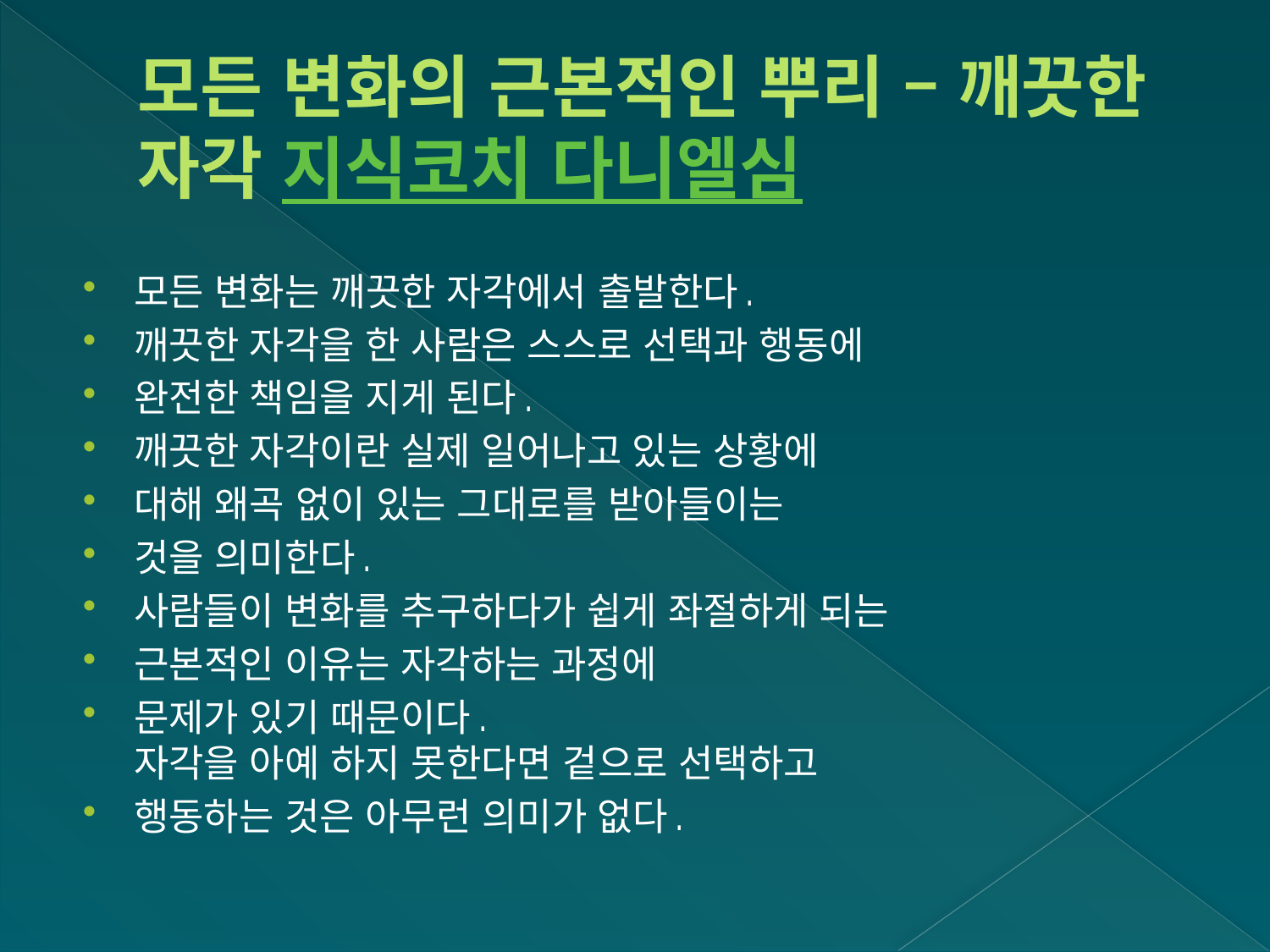

# 모든 변화의 근본적인 뿌리 – 깨끗한 자각 지식코치 다니엘심
모든 변화는 깨끗한 자각에서 출발한다.
깨끗한 자각을 한 사람은 스스로 선택과 행동에
완전한 책임을 지게 된다.
깨끗한 자각이란 실제 일어나고 있는 상황에
대해 왜곡 없이 있는 그대로를 받아들이는
것을 의미한다.
사람들이 변화를 추구하다가 쉽게 좌절하게 되는
근본적인 이유는 자각하는 과정에
문제가 있기 때문이다.
자각을 아예 하지 못한다면 겉으로 선택하고
행동하는 것은 아무런 의미가 없다.